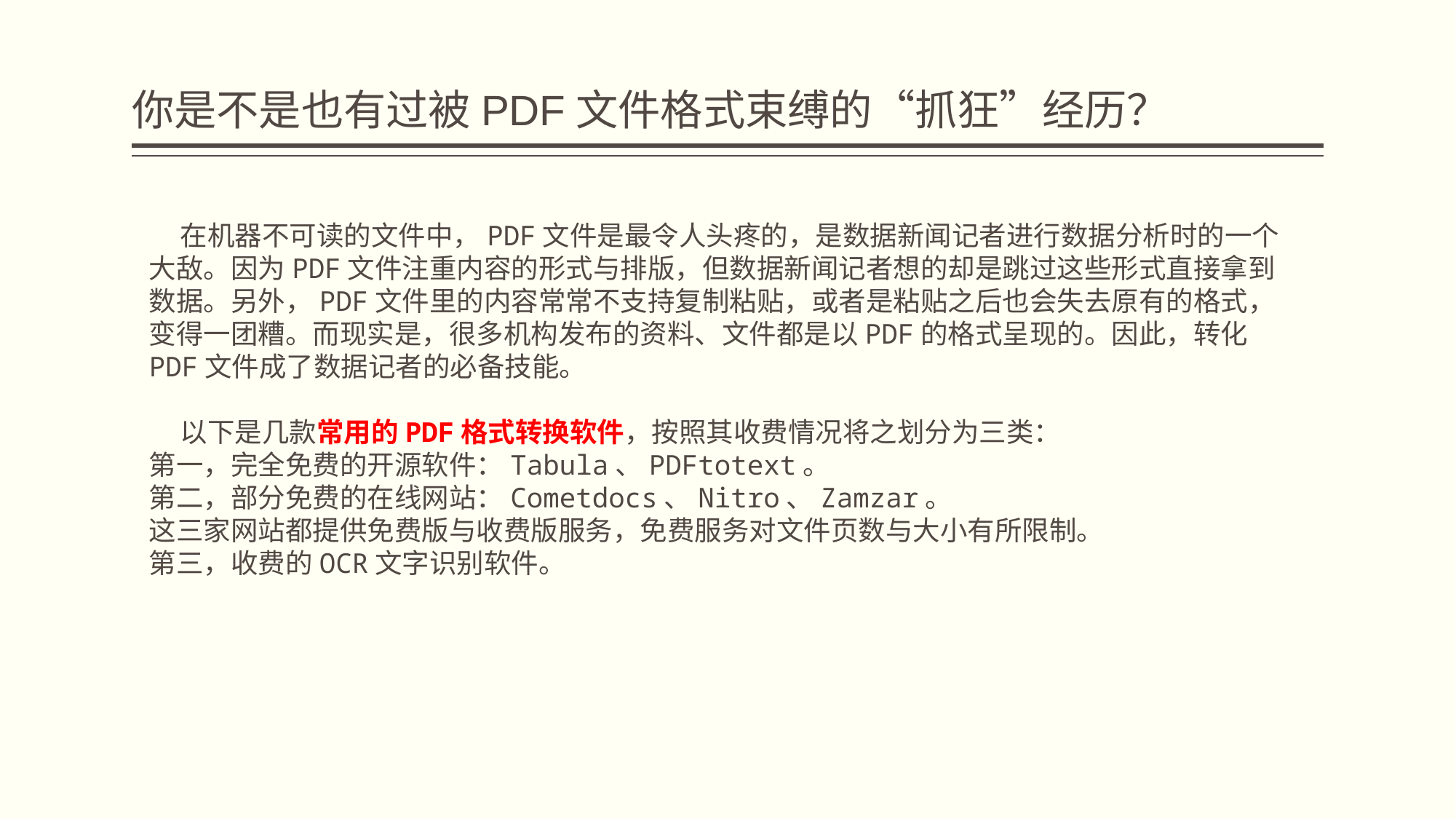

# 你是不是也有过被PDF文件格式束缚的“抓狂”经历？
    在机器不可读的文件中，PDF文件是最令人头疼的，是数据新闻记者进行数据分析时的一个大敌。因为PDF文件注重内容的形式与排版，但数据新闻记者想的却是跳过这些形式直接拿到数据。另外，PDF文件里的内容常常不支持复制粘贴，或者是粘贴之后也会失去原有的格式，变得一团糟。而现实是，很多机构发布的资料、文件都是以PDF的格式呈现的。因此，转化PDF文件成了数据记者的必备技能。

    以下是几款常用的PDF格式转换软件，按照其收费情况将之划分为三类：
第一，完全免费的开源软件：Tabula、PDFtotext。
第二，部分免费的在线网站：Cometdocs、Nitro、Zamzar。
这三家网站都提供免费版与收费版服务，免费服务对文件页数与大小有所限制。
第三，收费的OCR文字识别软件。